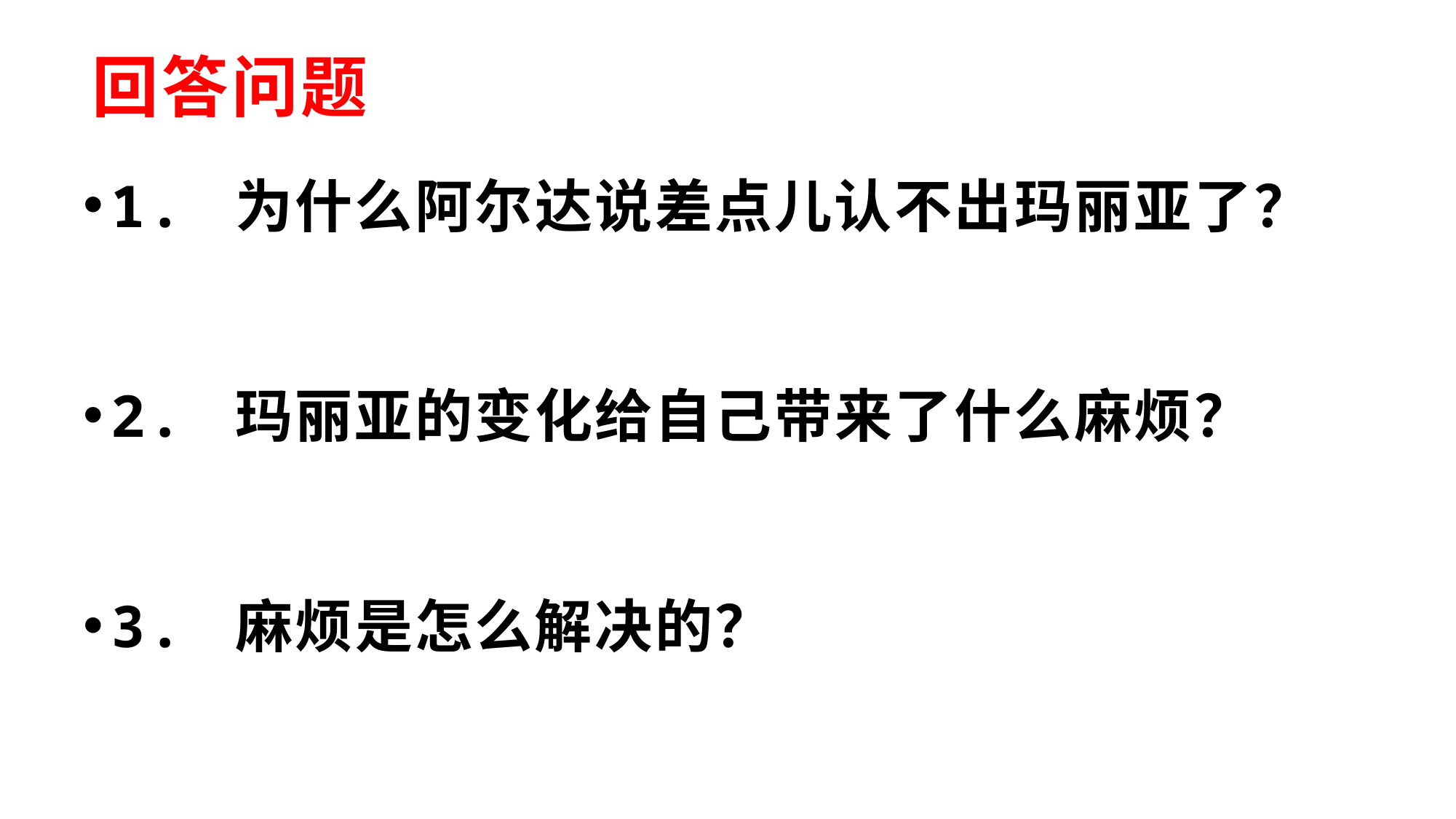

# 回答问题
1. 为什么阿尔达说差点儿认不出玛丽亚了？

2. 玛丽亚的变化给自己带来了什么麻烦？

3. 麻烦是怎么解决的？